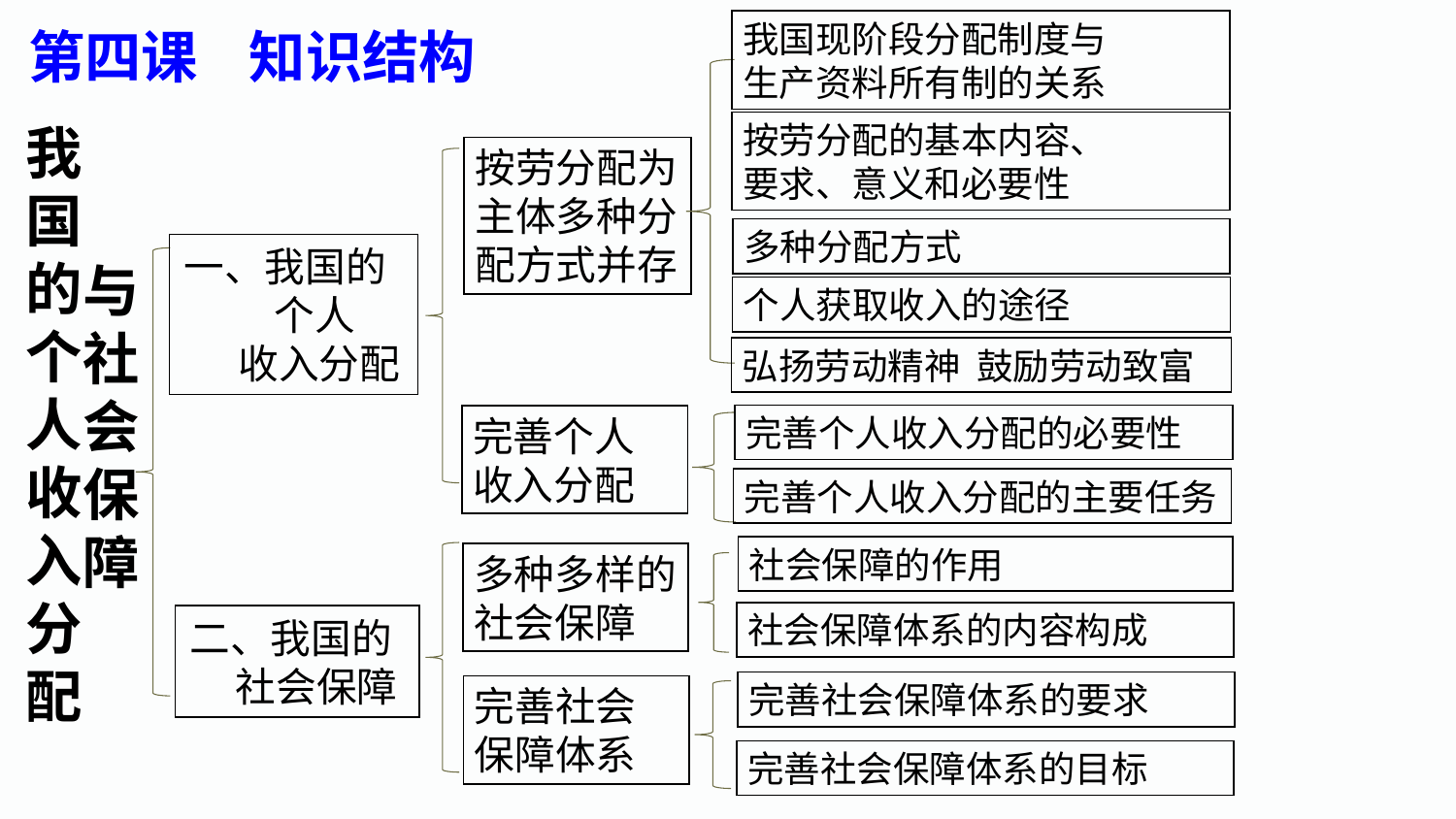

我国现阶段分配制度与
生产资料所有制的关系
第四课    知识结构

我
国
的
个
人
收
入
分
配

按劳分配的基本内容、
要求、意义和必要性
按劳分配为主体多种分配方式并存

多种分配方式
一、我国的
         个人
     收入分配
与
社
会
保
障

个人获取收入的途径
弘扬劳动精神  鼓励劳动致富
完善个人收入分配的必要性
完善个人
收入分配

完善个人收入分配的主要任务
社会保障的作用

多种多样的社会保障

社会保障体系的内容构成
二、我国的
    社会保障
完善社会保障体系的要求
完善社会
保障体系

完善社会保障体系的目标